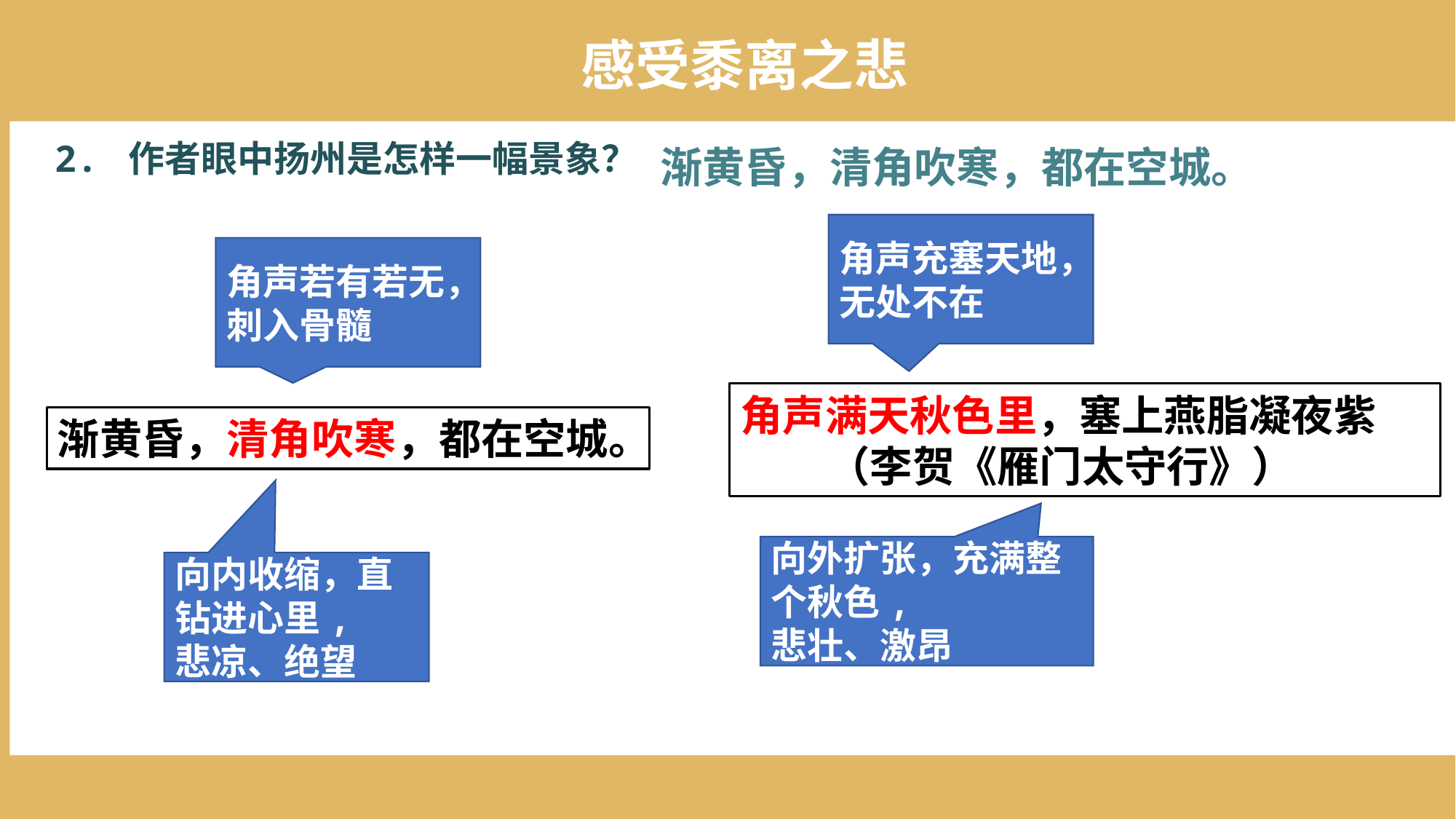

感受黍离之悲
2. 作者眼中扬州是怎样一幅景象？

渐黄昏，清角吹寒，都在空城。

角声充塞天地，无处不在

角声若有若无，刺入骨髓
角声满天秋色里，塞上燕脂凝夜紫
        （李贺《雁门太守行》）
渐黄昏，清角吹寒，都在空城。
向外扩张，充满整个秋色,
悲壮、激昂
向内收缩，直钻进心里,
悲凉、绝望